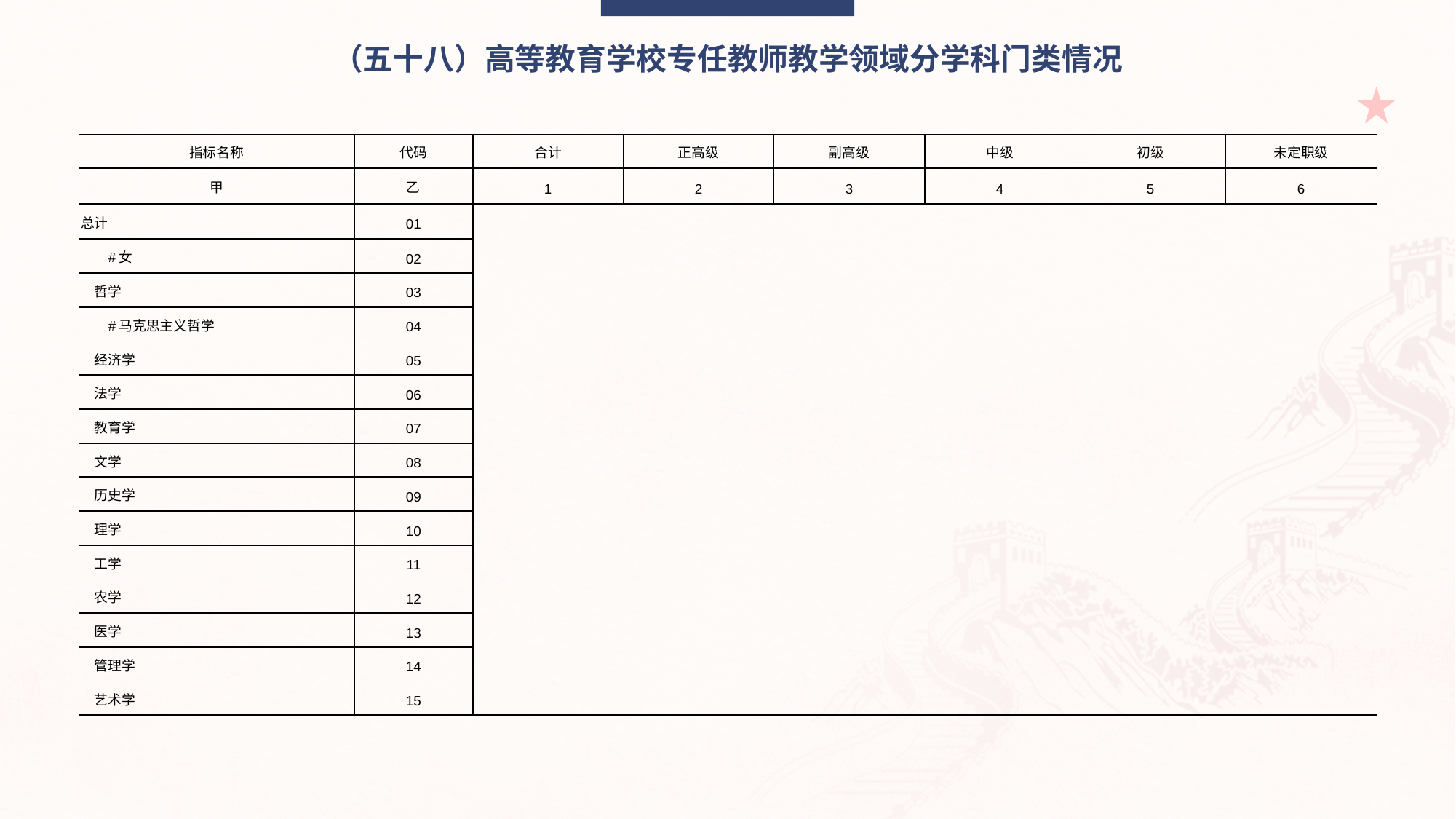

（五十八）高等教育学校专任教师教学领域分学科门类情况
| 指标名称 | 代码 | 合计 | 正高级 | 副高级 | 中级 | 初级 | 未定职级 |
| --- | --- | --- | --- | --- | --- | --- | --- |
| 甲 | 乙 | 1 | 2 | 3 | 4 | 5 | 6 |
| 总计 | 01 |  |  |  |  |  |  |
| #女 | 02 |  |  |  |  |  |  |
| 哲学 | 03 |  |  |  |  |  |  |
| #马克思主义哲学 | 04 |  |  |  |  |  |  |
| 经济学 | 05 |  |  |  |  |  |  |
| 法学 | 06 |  |  |  |  |  |  |
| 教育学 | 07 |  |  |  |  |  |  |
| 文学 | 08 |  |  |  |  |  |  |
| 历史学 | 09 |  |  |  |  |  |  |
| 理学 | 10 |  |  |  |  |  |  |
| 工学 | 11 |  |  |  |  |  |  |
| 农学 | 12 |  |  |  |  |  |  |
| 医学 | 13 |  |  |  |  |  |  |
| 管理学 | 14 |  |  |  |  |  |  |
| 艺术学 | 15 |  |  |  |  |  |  |